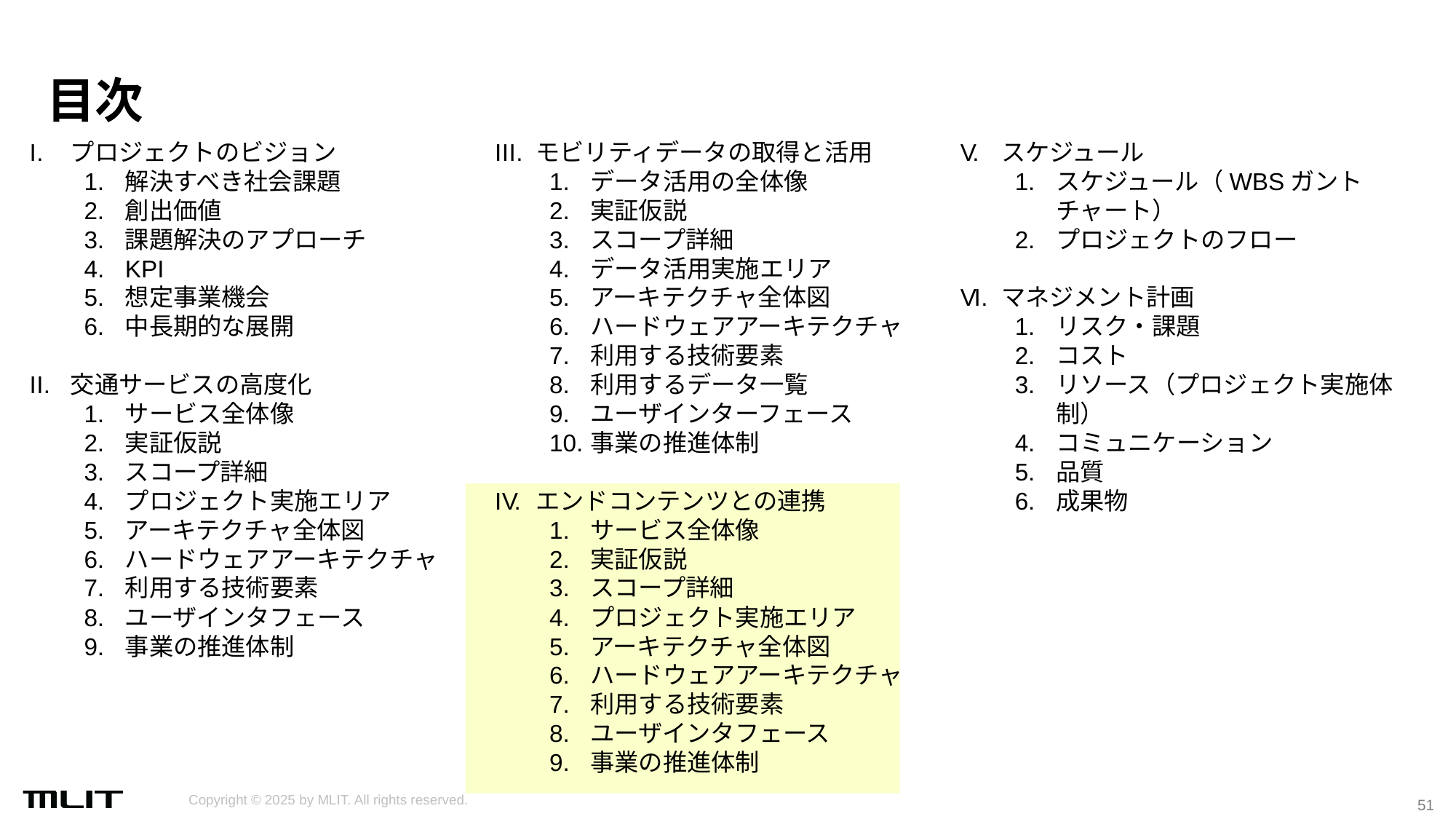

# 目次
プロジェクトのビジョン
解決すべき社会課題
創出価値
課題解決のアプローチ
KPI
想定事業機会
中長期的な展開

交通サービスの高度化
サービス全体像
実証仮説
スコープ詳細
プロジェクト実施エリア
アーキテクチャ全体図
ハードウェアアーキテクチャ
利用する技術要素
ユーザインタフェース
事業の推進体制

モビリティデータの取得と活用
データ活用の全体像
実証仮説
スコープ詳細
データ活用実施エリア
アーキテクチャ全体図
ハードウェアアーキテクチャ
利用する技術要素
利用するデータ一覧
ユーザインターフェース
事業の推進体制

エンドコンテンツとの連携
サービス全体像
実証仮説
スコープ詳細
プロジェクト実施エリア
アーキテクチャ全体図
ハードウェアアーキテクチャ
利用する技術要素
ユーザインタフェース
事業の推進体制
スケジュール
スケジュール（WBSガントチャート）
プロジェクトのフロー

マネジメント計画
リスク・課題
コスト
リソース（プロジェクト実施体制）
コミュニケーション
品質
成果物